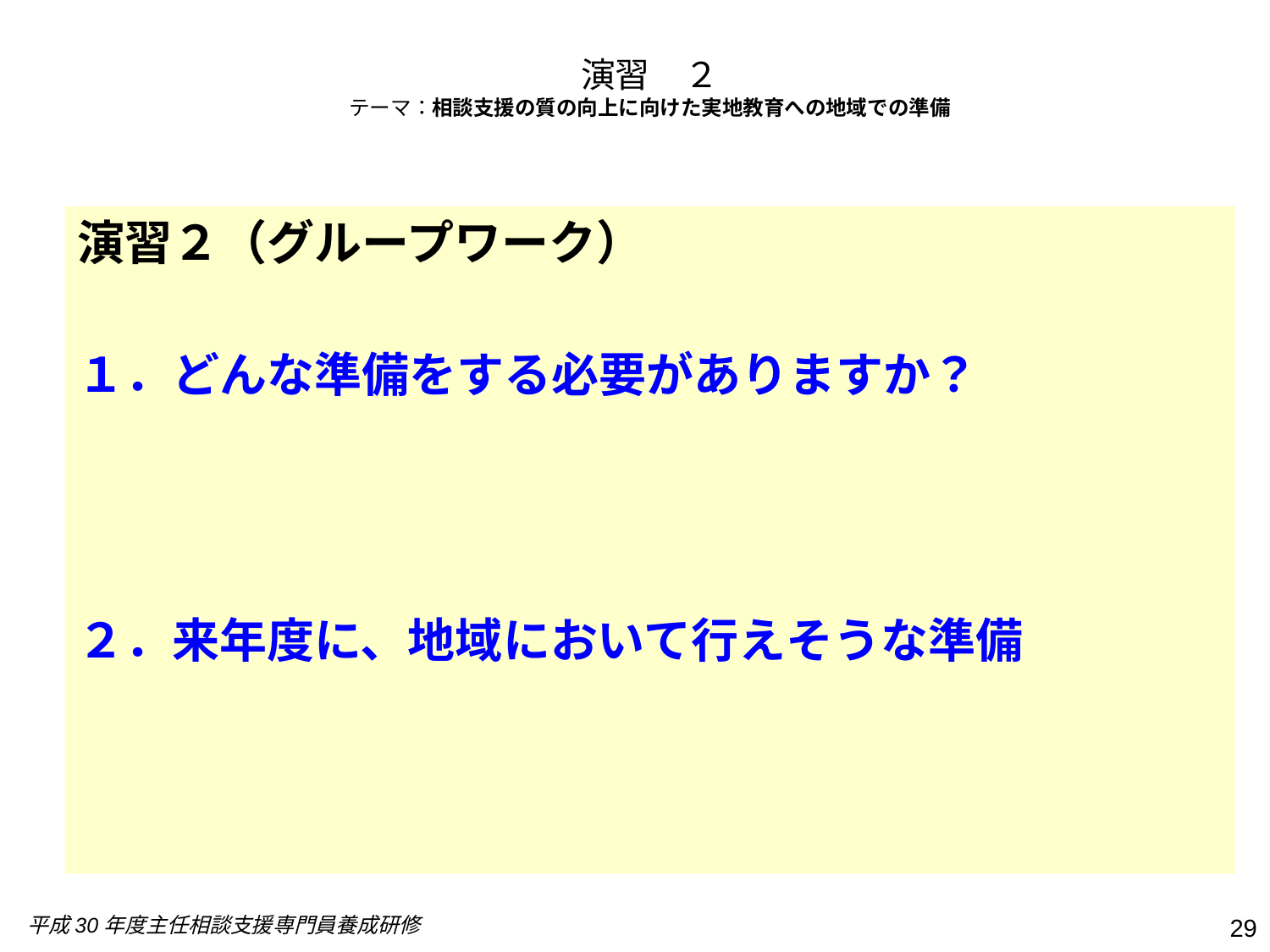

# 演習　２ テーマ：相談支援の質の向上に向けた実地教育への地域での準備
演習２（グループワーク）

１．どんな準備をする必要がありますか？

２．来年度に、地域において行えそうな準備

平成30年度主任相談支援専門員養成研修
29